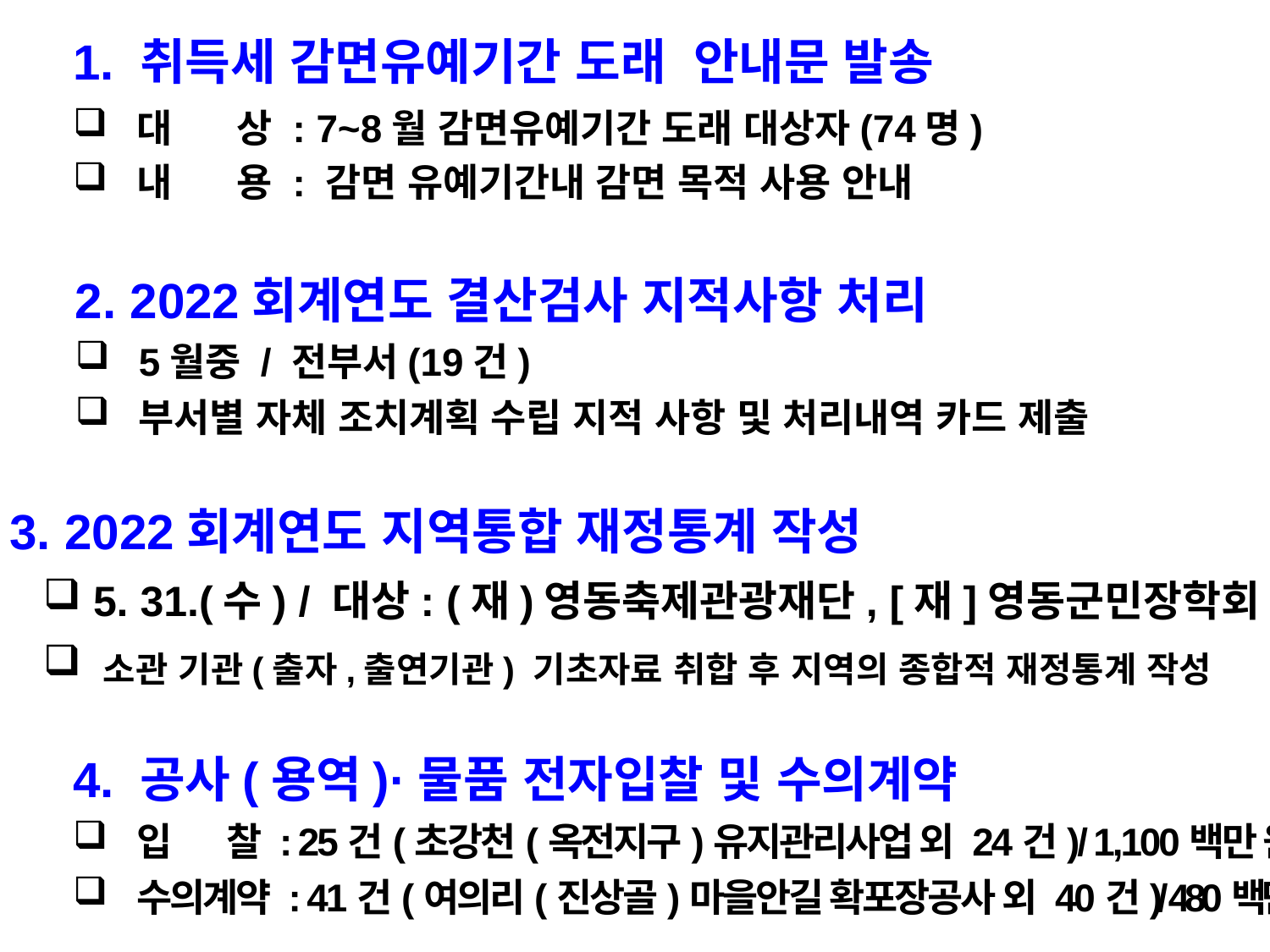

1. 취득세 감면유예기간 도래  안내문 발송
대      상 : 7~8월 감면유예기간 도래 대상자(74명)
내      용 : 감면 유예기간내 감면 목적 사용 안내

2. 2022회계연도 결산검사 지적사항 처리
5월중 / 전부서(19건)
부서별 자체 조치계획 수립 지적 사항 및 처리내역 카드 제출
3. 2022회계연도 지역통합 재정통계 작성
 5. 31.(수) / 대상: (재)영동축제관광재단, [재]영동군민장학회
 소관 기관(출자,출연기관) 기초자료 취합 후 지역의 종합적 재정통계 작성

4. 공사(용역)·물품 전자입찰 및 수의계약
입       찰 : 25건(초강천(옥전지구)유지관리사업 외 24건)/ 1,100백만 원
수의계약 : 41건(여의리(진상골)마을안길 확포장공사 외 40건)/ 480백만 원